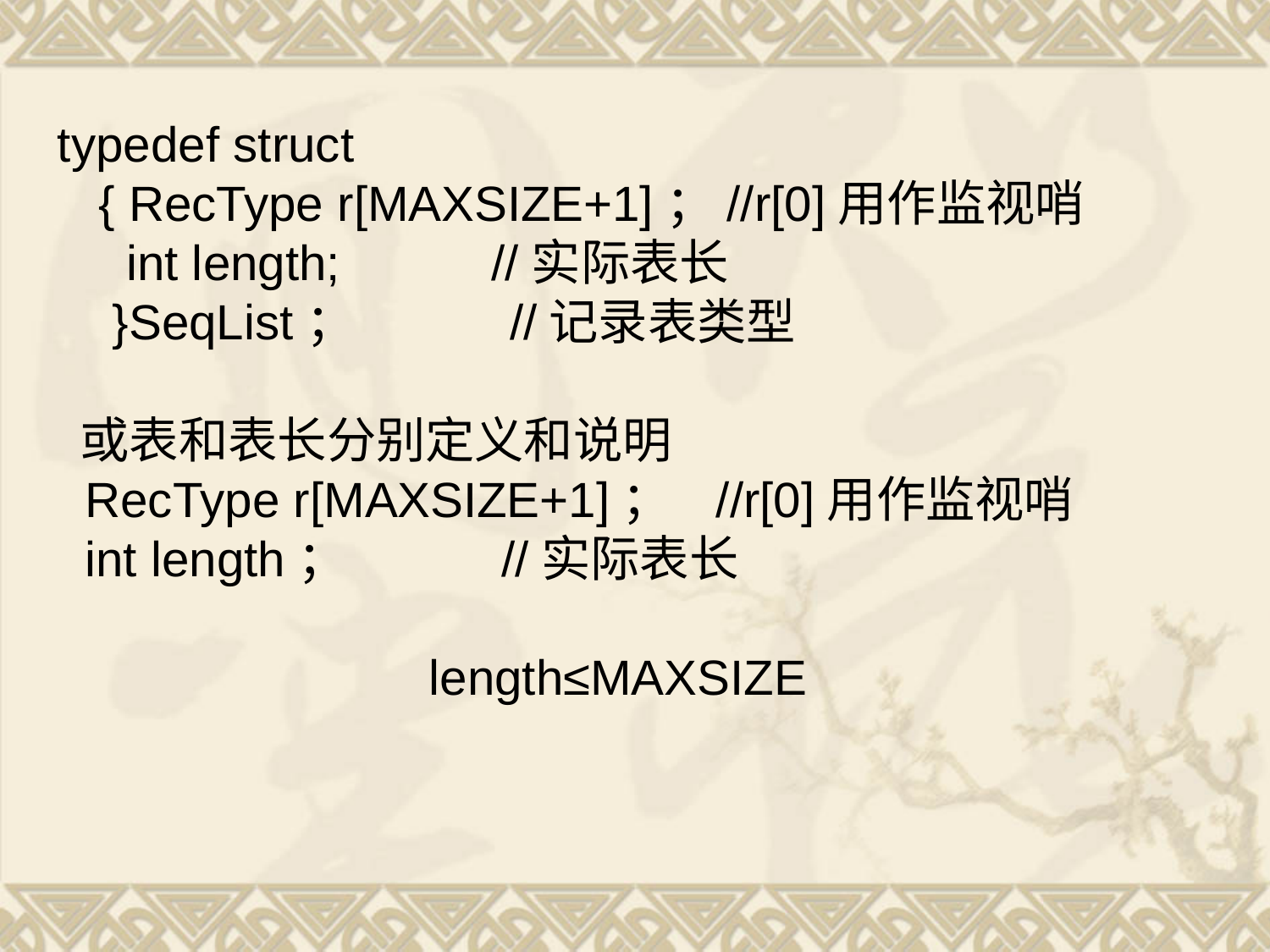

typedef struct
   { RecType r[MAXSIZE+1]；//r[0]用作监视哨
     int length;           //实际表长
    }SeqList；             //记录表类型

 或表和表长分别定义和说明
  RecType r[MAXSIZE+1]；   //r[0]用作监视哨
  int length；             //实际表长

                           length≤MAXSIZE